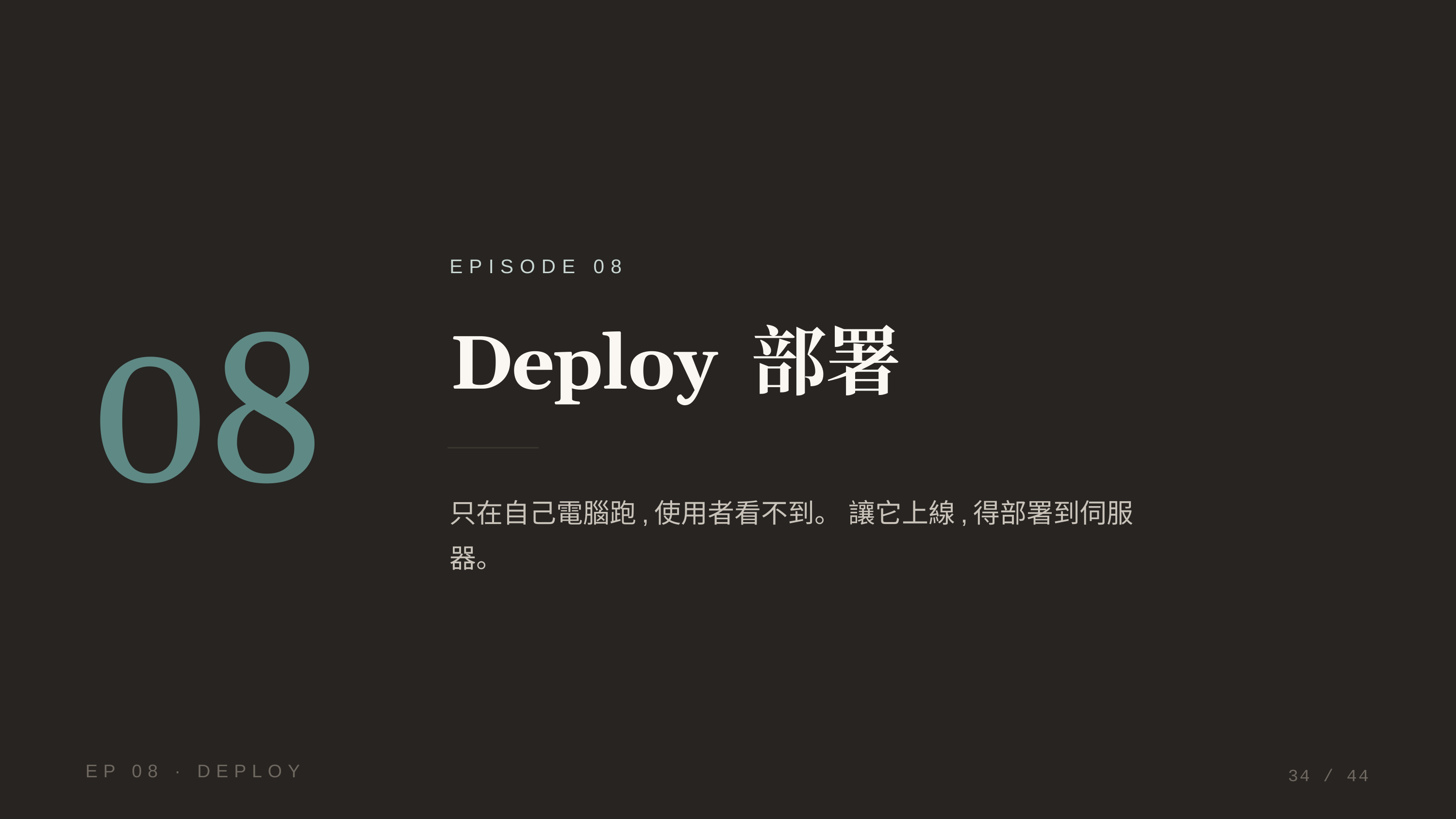

EPISODE 08
08
Deploy 部署

只在自己電腦跑,使用者看不到。 讓它上線,得部署到伺服器。
EP 08 · DEPLOY
34 / 44